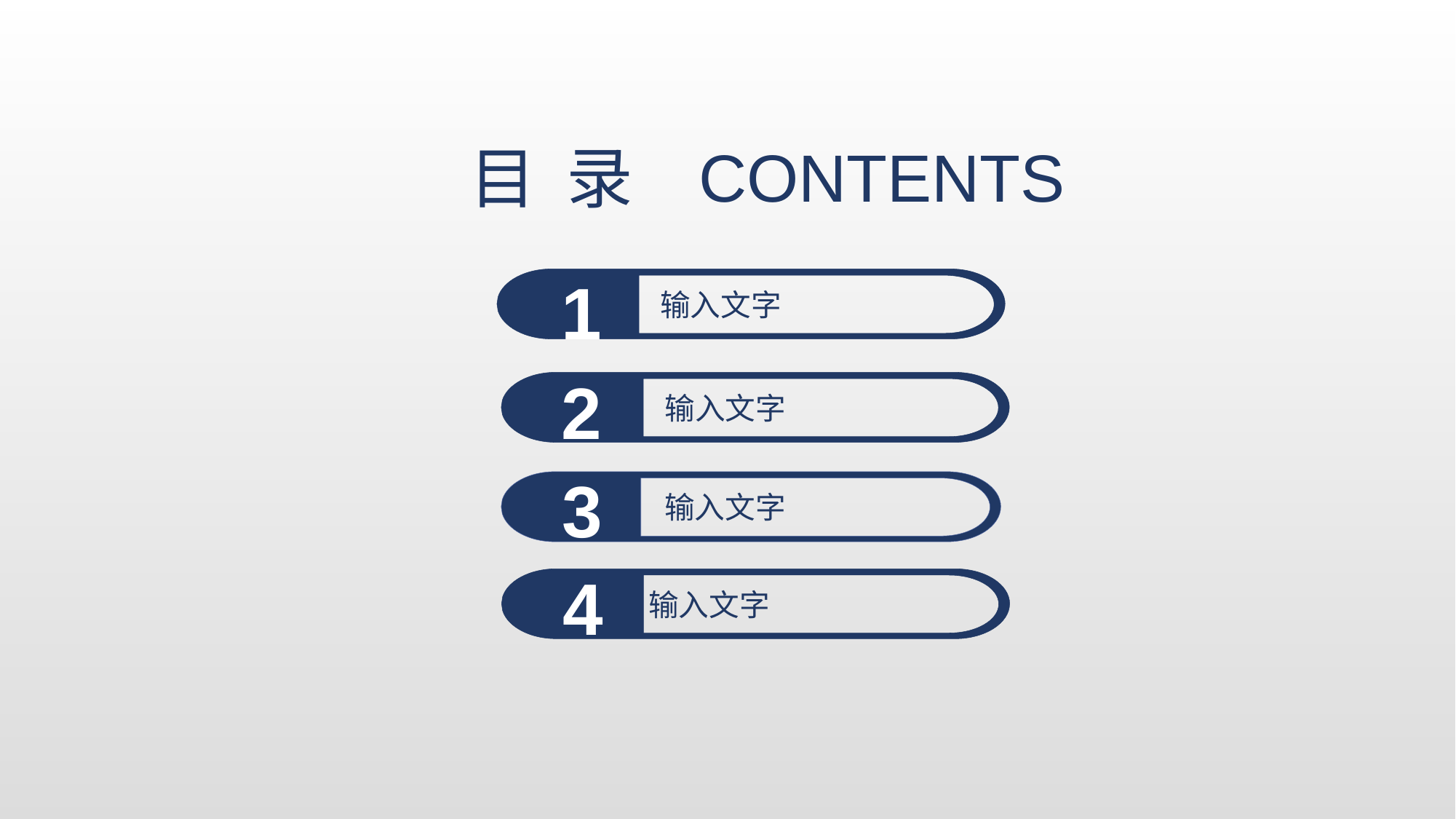

CONTENTS
目  录
1
输入文字
二
3
输入文字
4
               输入文字
2
输入文字